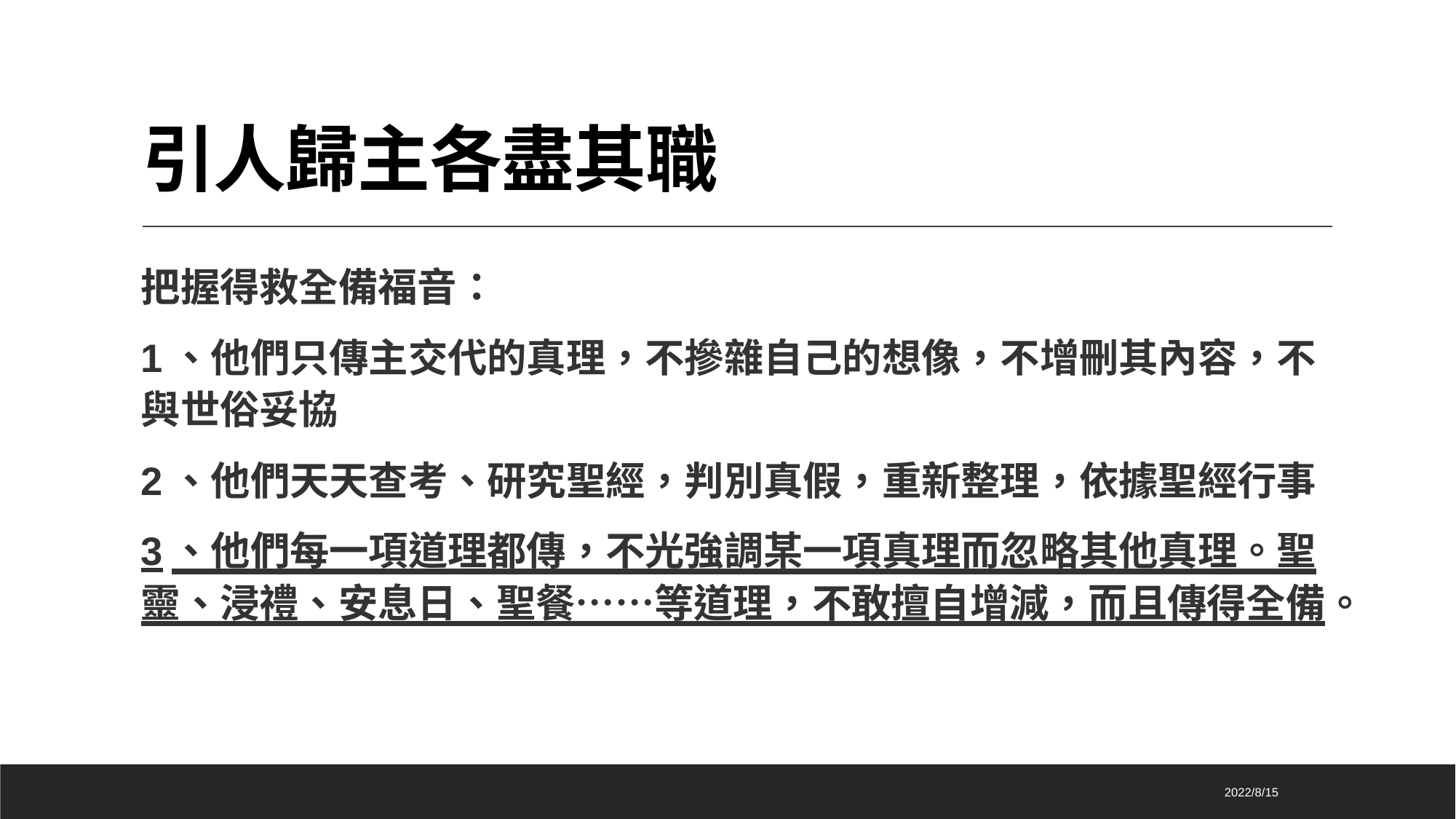

# 引人歸主各盡其職
把握得救全備福音：
1、他們只傳主交代的真理，不摻雜自己的想像，不增刪其內容，不與世俗妥協
2、他們天天查考、研究聖經，判別真假，重新整理，依據聖經行事
3、他們每一項道理都傳，不光強調某一項真理而忽略其他真理。聖靈、浸禮、安息日、聖餐……等道理，不敢擅自增減，而且傳得全備。

2022/8/15